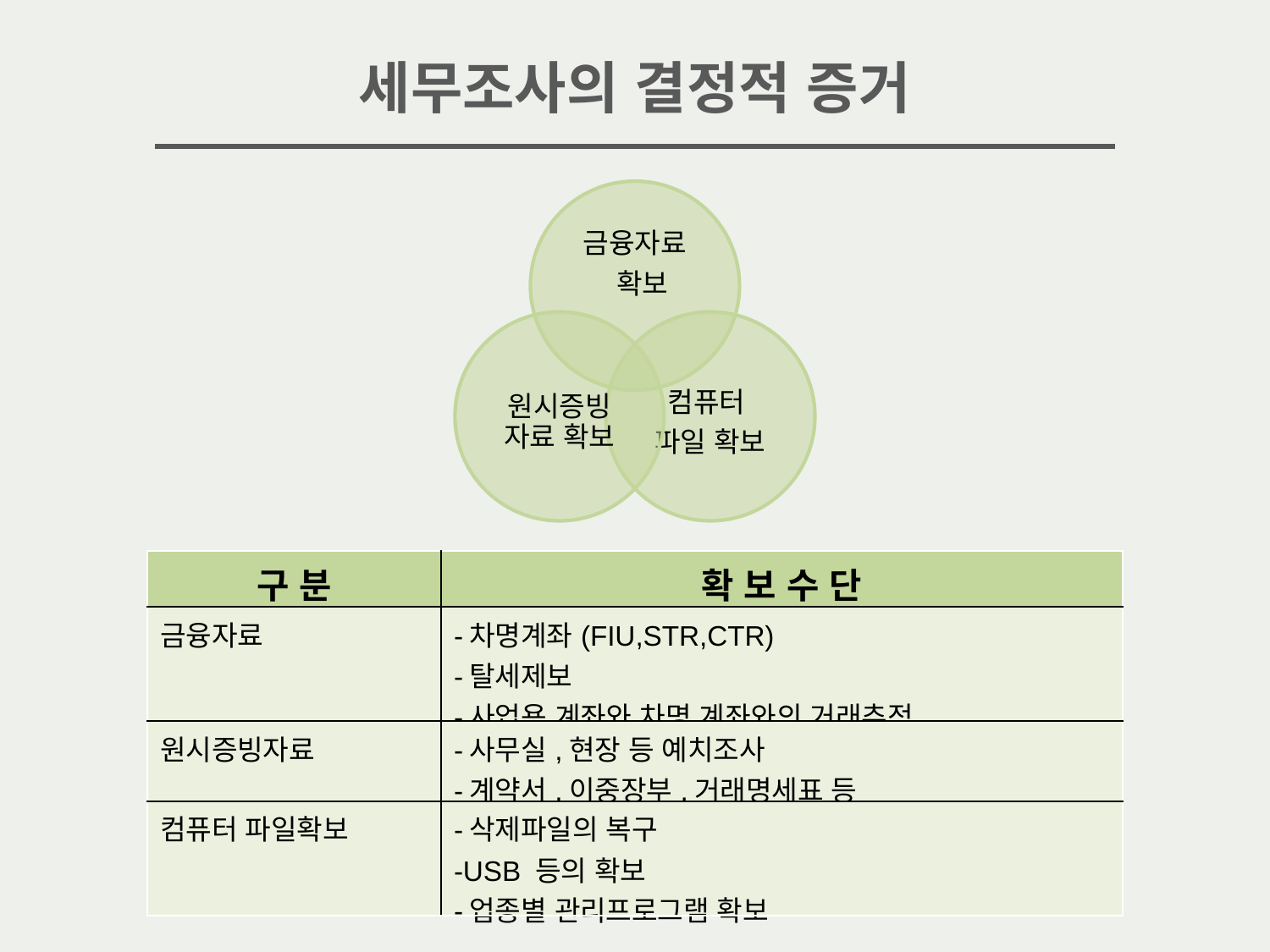

세무조사의 결정적 증거
금융자료
 확보
컴퓨터
파일 확보
원시증빙 자료 확보
| 구 분 | 확 보 수 단 |
| --- | --- |
| 금융자료 | -차명계좌(FIU,STR,CTR) -탈세제보 -사업용 계좌와 차명 계좌와의 거래추적 |
| 원시증빙자료 | -사무실,현장 등 예치조사 -계약서,이중장부,거래명세표 등 |
| 컴퓨터 파일확보 | -삭제파일의 복구 -USB 등의 확보 -업종별 관리프로그램 확보 |